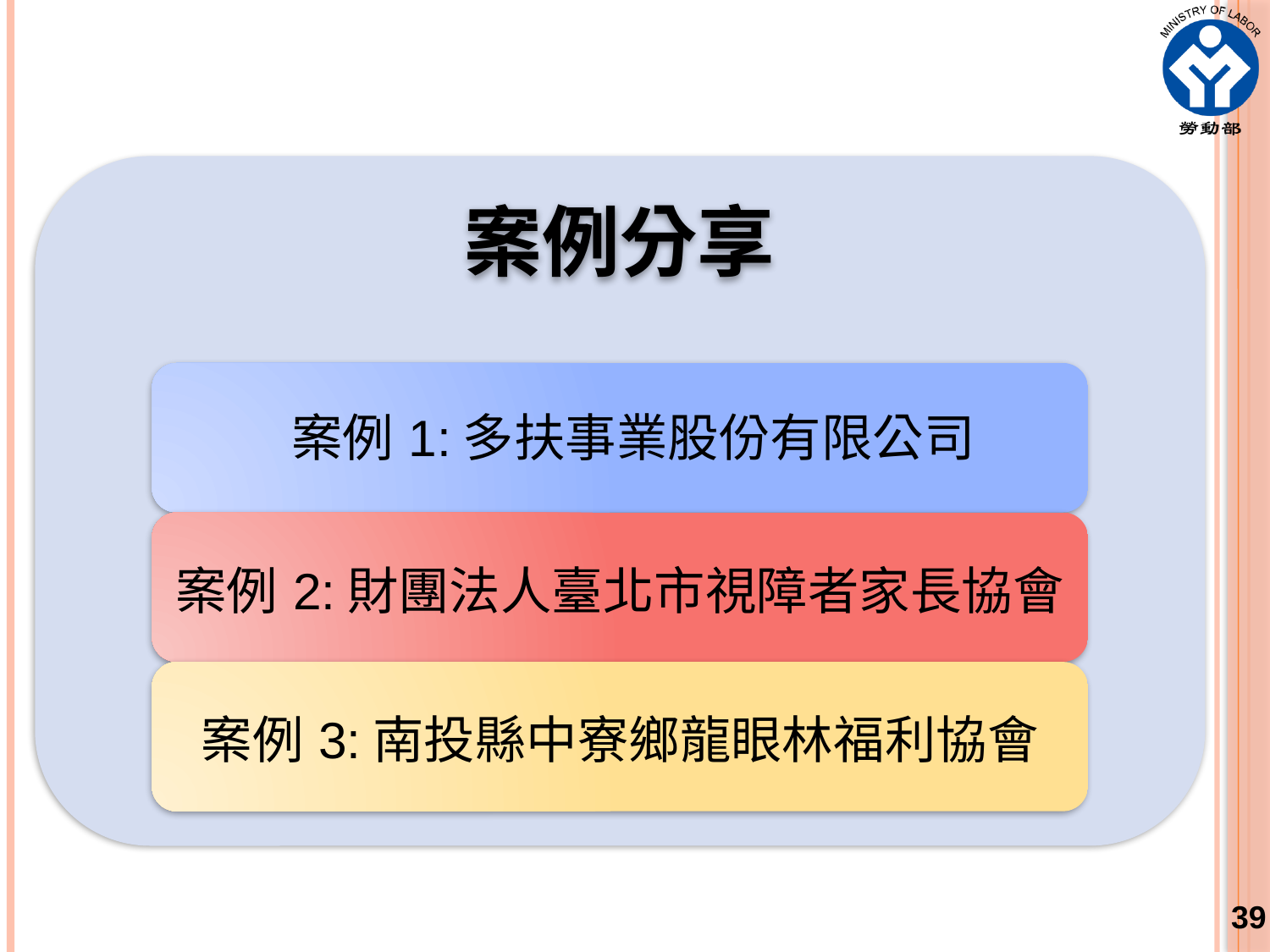

案例1:多扶事業股份有限公司
案例2:財團法人臺北市視障者家長協會
案例3:南投縣中寮鄉龍眼林福利協會
案例分享
39